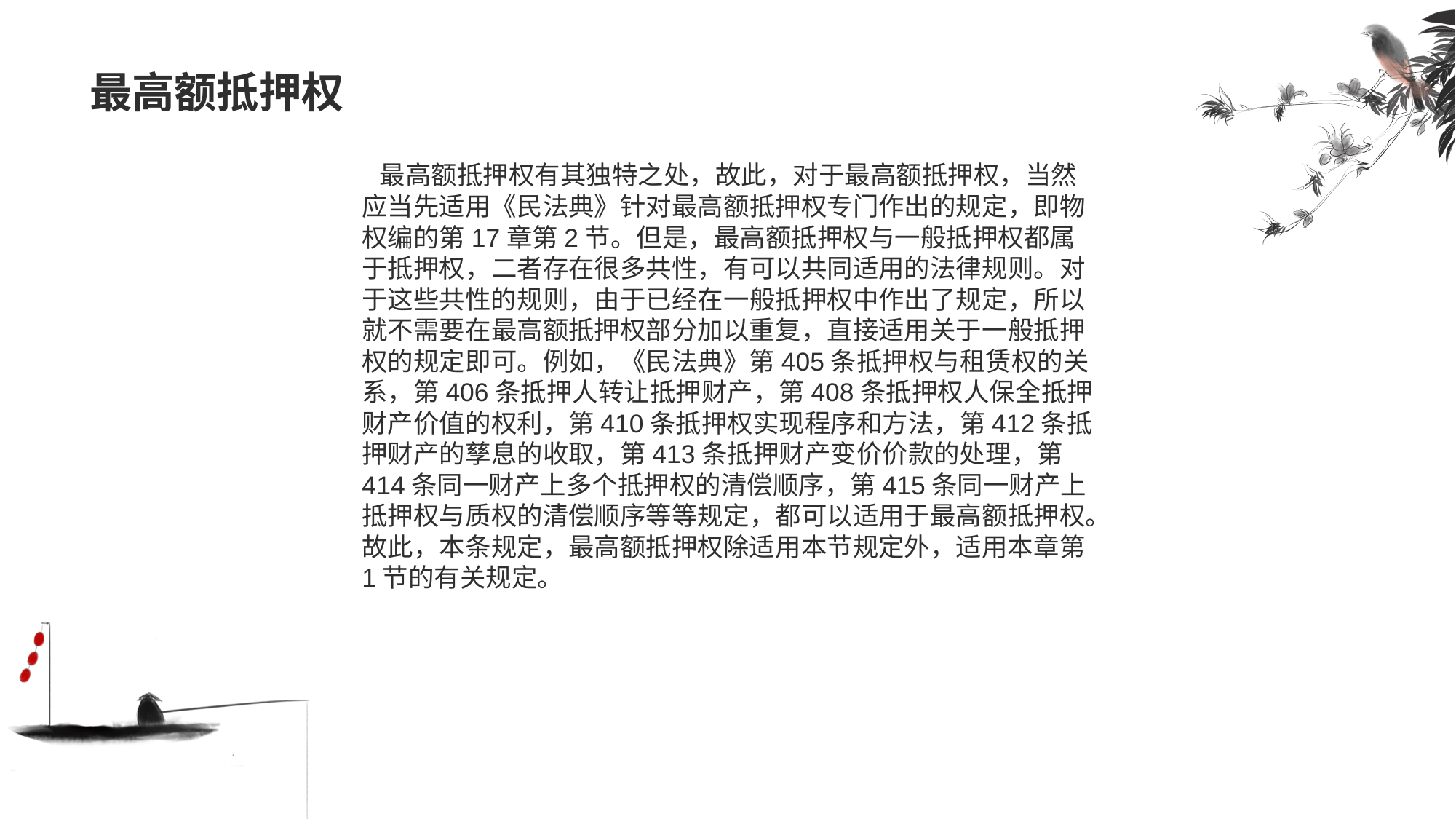

# 最高额抵押权

  最高额抵押权有其独特之处，故此，对于最高额抵押权，当然应当先适用《民法典》针对最高额抵押权专门作出的规定，即物权编的第17章第2节。但是，最高额抵押权与一般抵押权都属于抵押权，二者存在很多共性，有可以共同适用的法律规则。对于这些共性的规则，由于已经在一般抵押权中作出了规定，所以就不需要在最高额抵押权部分加以重复，直接适用关于一般抵押权的规定即可。例如，《民法典》第405条抵押权与租赁权的关系，第406条抵押人转让抵押财产，第408条抵押权人保全抵押财产价值的权利，第410条抵押权实现程序和方法，第412条抵押财产的孳息的收取，第413条抵押财产变价价款的处理，第414条同一财产上多个抵押权的清偿顺序，第415条同一财产上抵押权与质权的清偿顺序等等规定，都可以适用于最高额抵押权。故此，本条规定，最高额抵押权除适用本节规定外，适用本章第1节的有关规定。
203